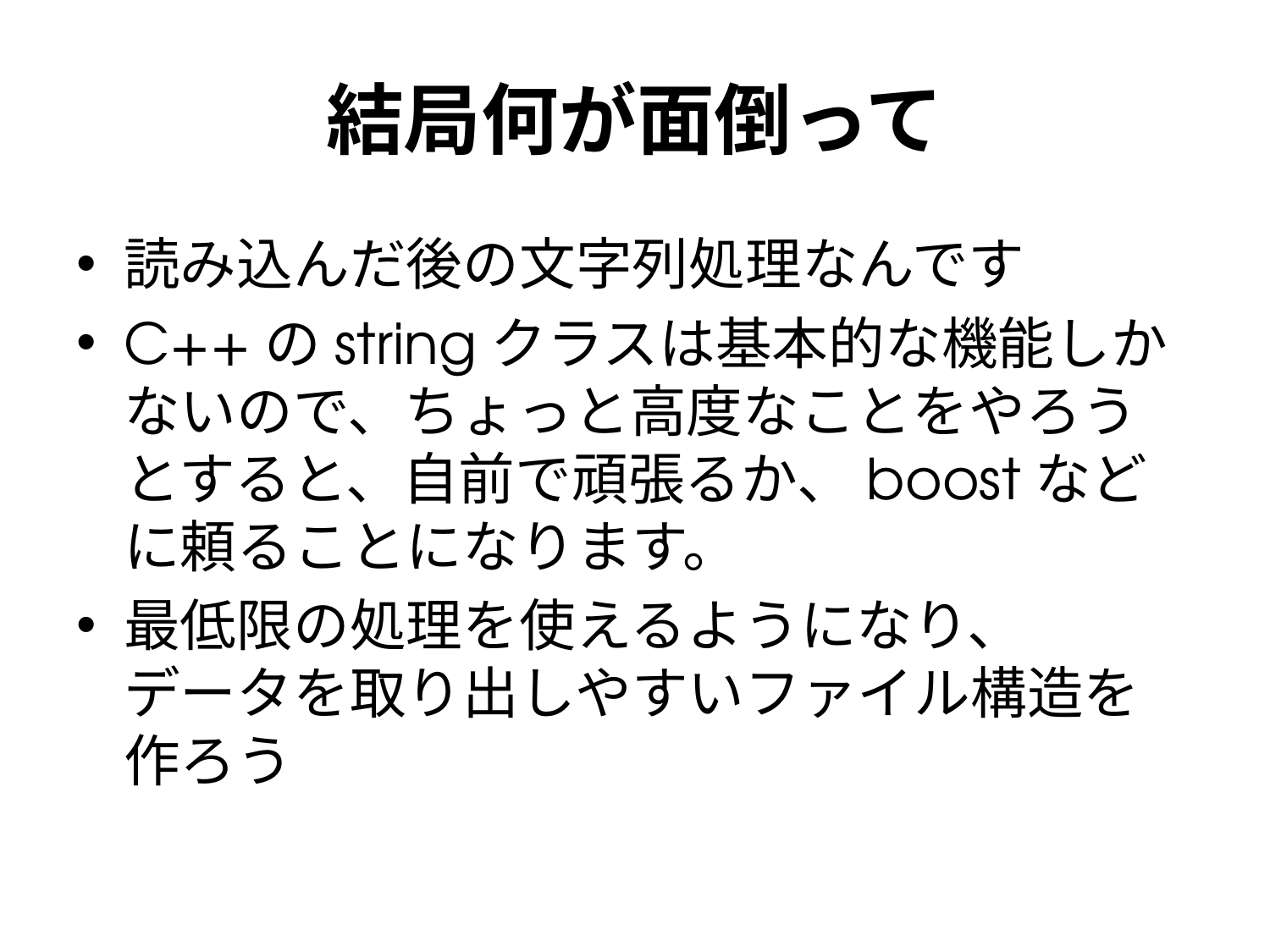

# 結局何が面倒って
読み込んだ後の文字列処理なんです
C++のstringクラスは基本的な機能しか
ないので、ちょっと高度なことをやろう
とすると、自前で頑張るか、boostなどに頼ることになります。
最低限の処理を使えるようになり、
データを取り出しやすいファイル構造を作ろう